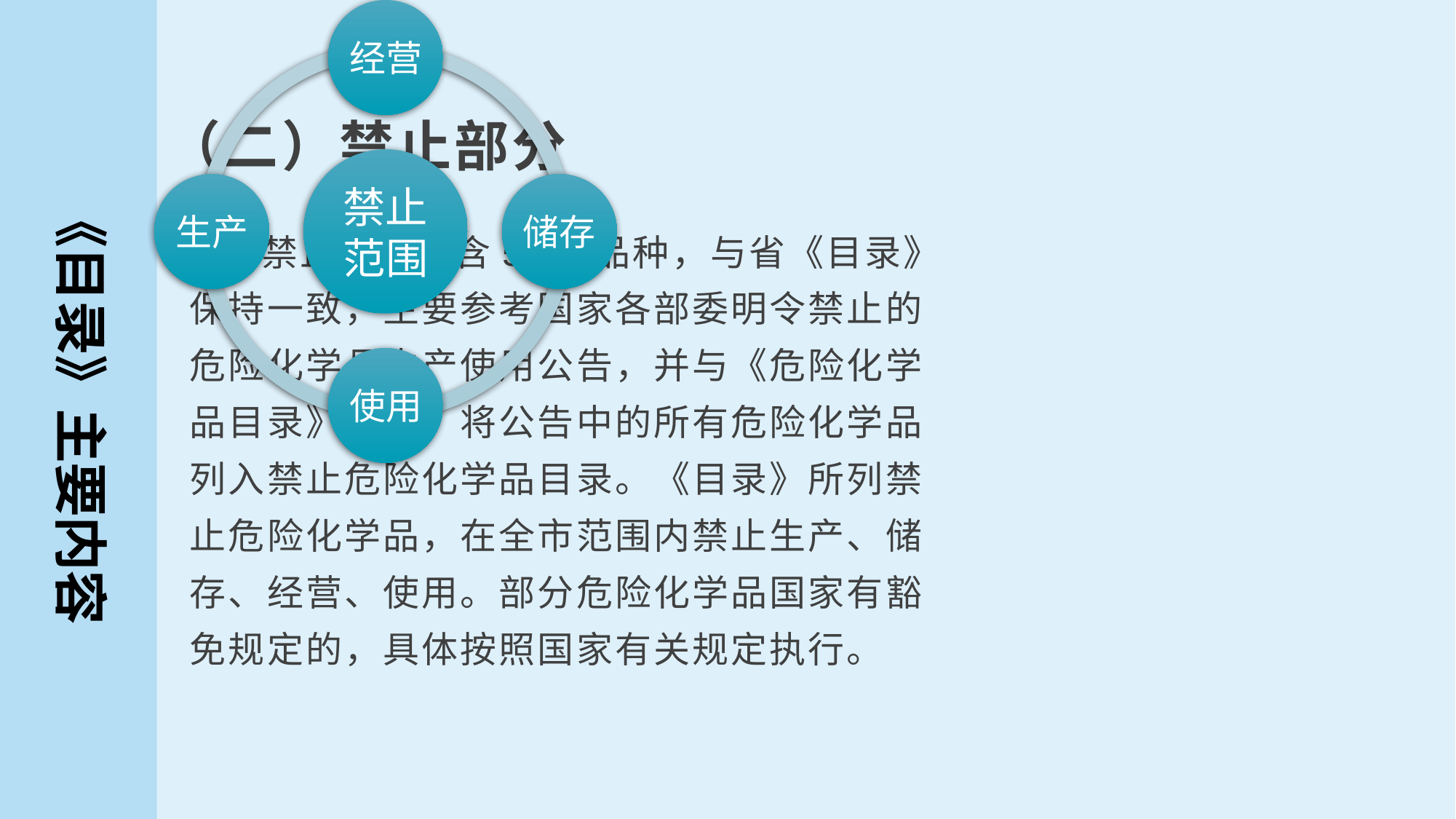

《目录》主要内容
# （二）禁止部分
      禁止目录共含52个品种，与省《目录》保持一致，主要参考国家各部委明令禁止的危险化学品生产使用公告，并与《危险化学品目录》比对，将公告中的所有危险化学品列入禁止危险化学品目录。《目录》所列禁止危险化学品，在全市范围内禁止生产、储存、经营、使用。部分危险化学品国家有豁免规定的，具体按照国家有关规定执行。
禁止范围
经营
储存
使用
生产